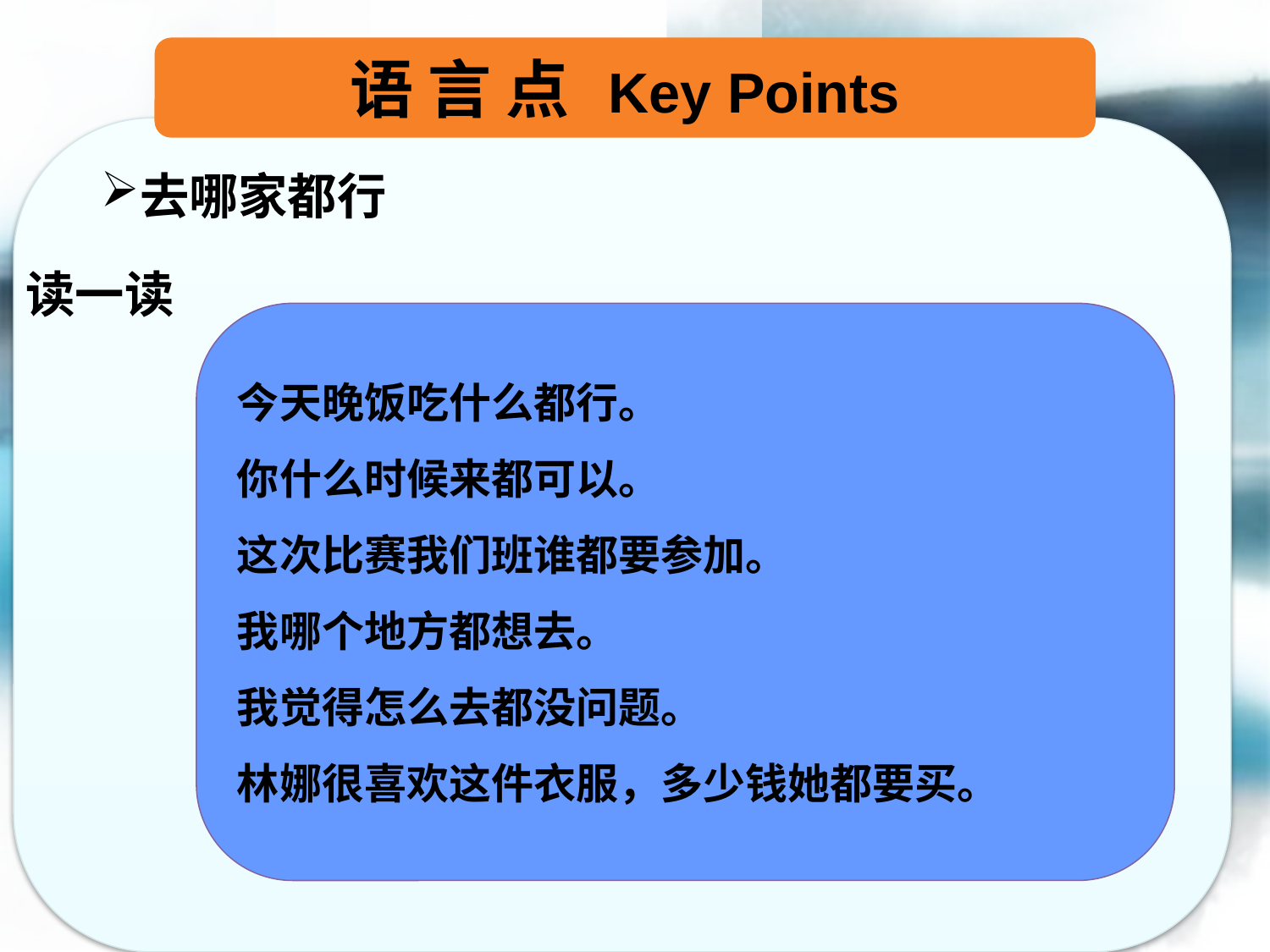

语 言 点  Key Points

去哪家都行
读一读

今天晚饭吃什么都行。
你什么时候来都可以。
这次比赛我们班谁都要参加。
我哪个地方都想去。
我觉得怎么去都没问题。
林娜很喜欢这件衣服，多少钱她都要买。